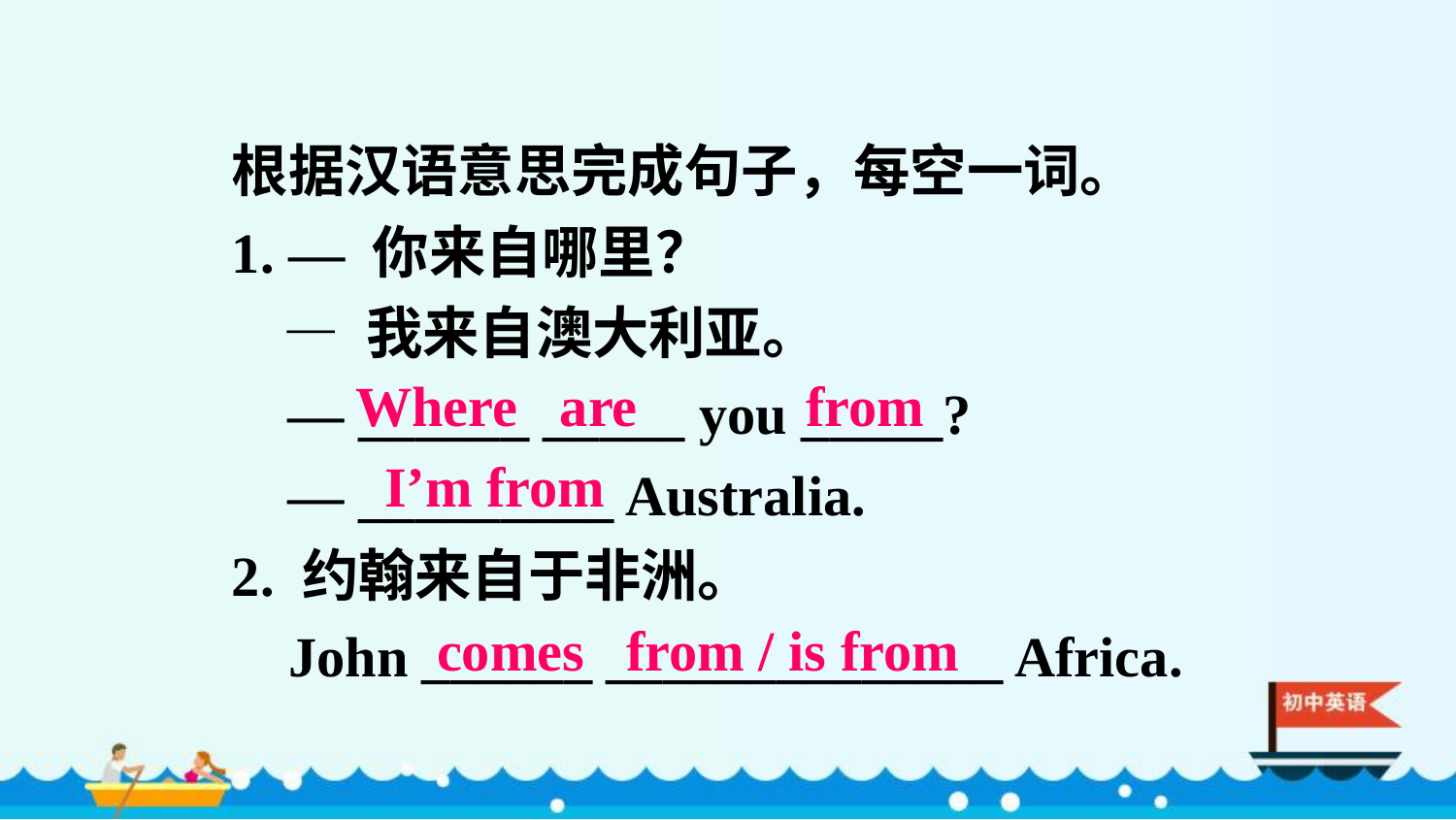

根据汉语意思完成句子，每空一词。
1. — 你来自哪里？
    — 我来自澳大利亚。
    — ______ _____ you _____?
    — _________ Australia.
2. 约翰来自于非洲。
    John ______ ______________ Africa.
Where   are            from
I’m from
comes   from / is from